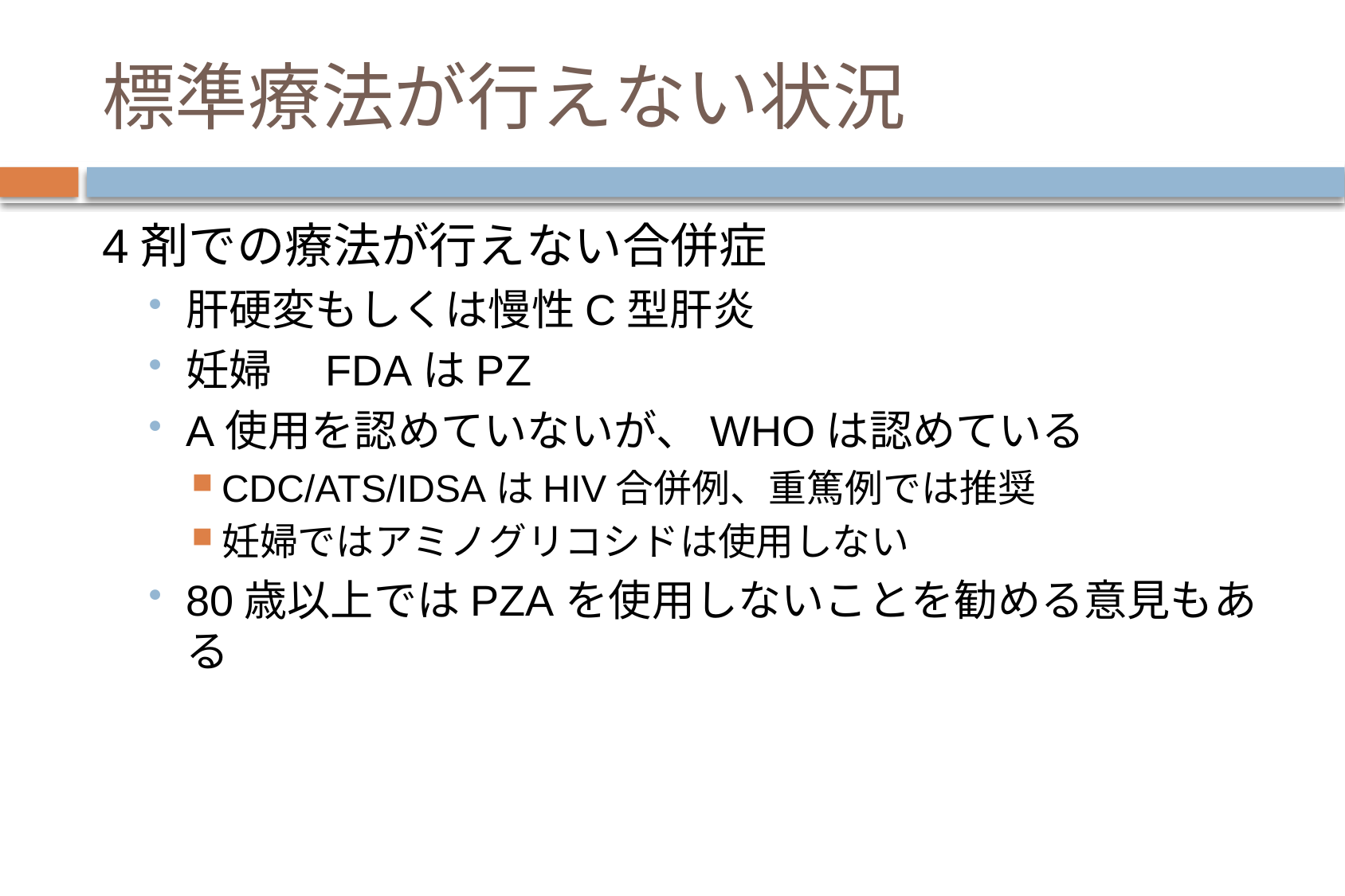

# 標準療法が行えない状況
4剤での療法が行えない合併症
肝硬変もしくは慢性C型肝炎
妊婦　FDAはPZ
A使用を認めていないが、WHOは認めている
CDC/ATS/IDSAはHIV合併例、重篤例では推奨
妊婦ではアミノグリコシドは使用しない
80歳以上ではPZAを使用しないことを勧める意見もある